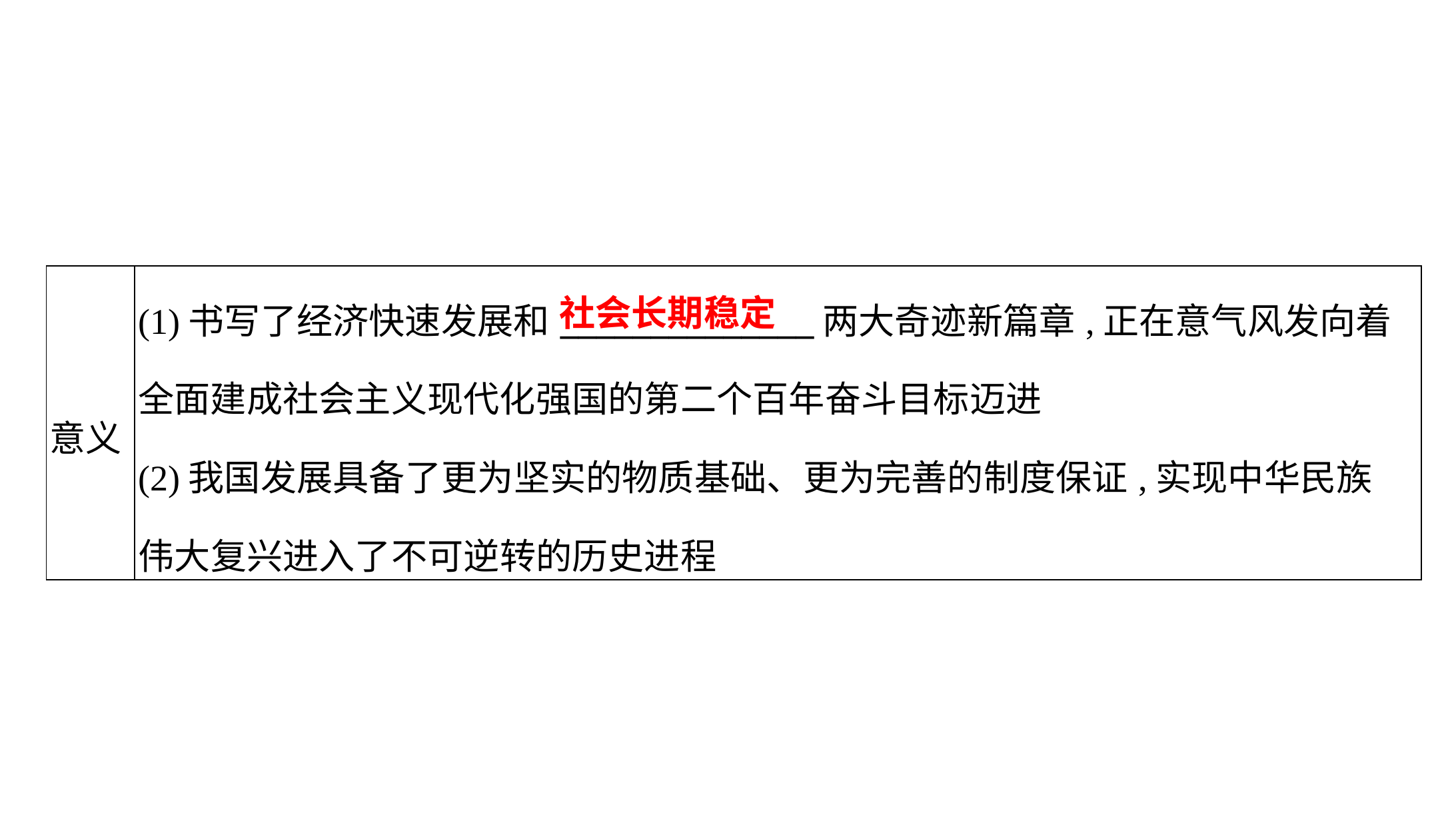

| 意义 | (1)书写了经济快速发展和\_\_\_\_\_\_\_\_\_\_\_\_\_\_两大奇迹新篇章,正在意气风发向着 全面建成社会主义现代化强国的第二个百年奋斗目标迈进 (2)我国发展具备了更为坚实的物质基础、更为完善的制度保证,实现中华民族 伟大复兴进入了不可逆转的历史进程 |
| --- | --- |
社会长期稳定